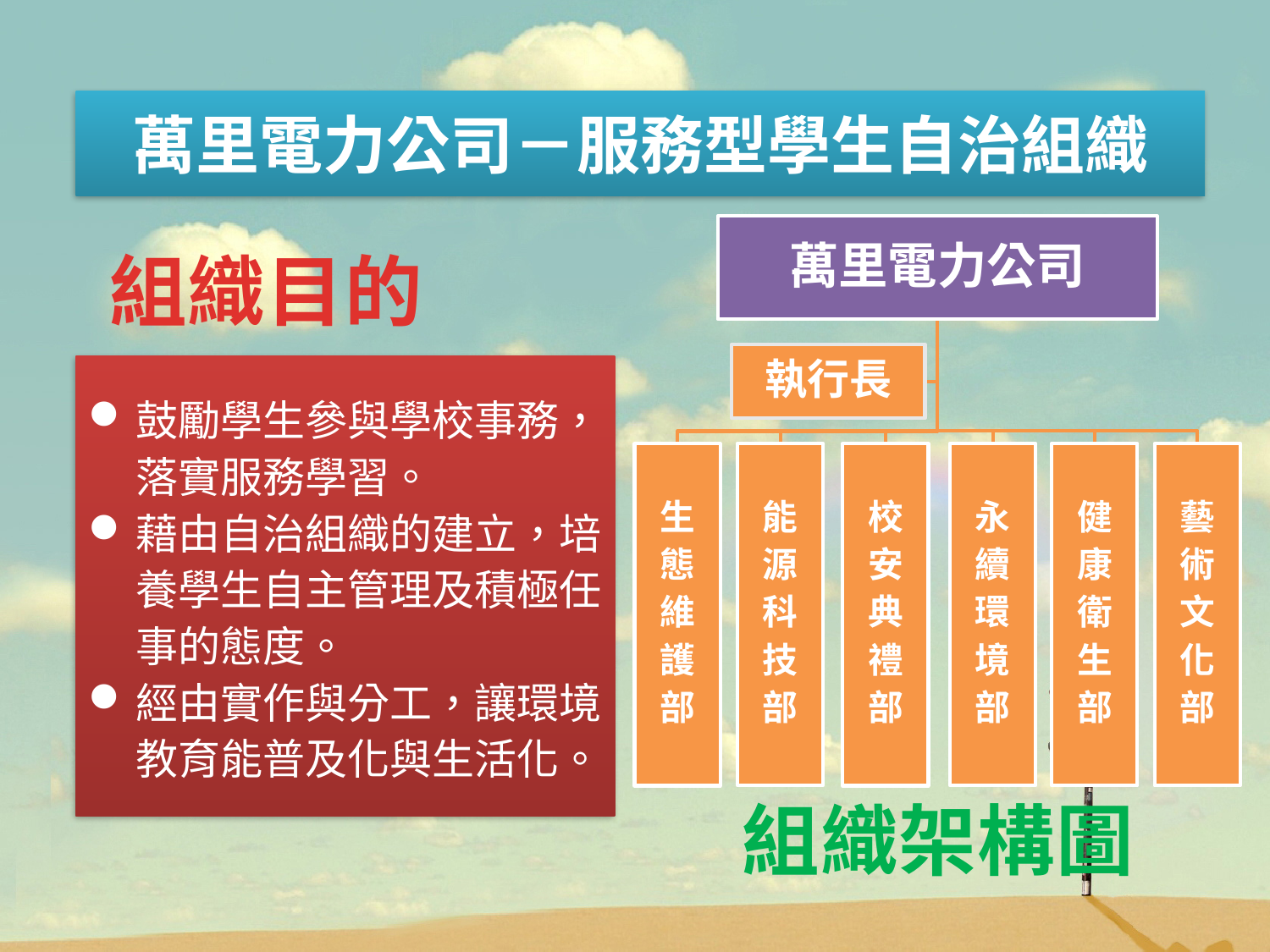

萬里電力公司－服務型學生自治組織
萬里電力公司
生
態
維
護
部
能
源
科
技
部
校
安
典
禮
部
永
續
環
境
部
健
康
衛
生
部
藝
術
文
化
部
執行長
組織目的
鼓勵學生參與學校事務，落實服務學習。
藉由自治組織的建立，培養學生自主管理及積極任事的態度。
經由實作與分工，讓環境教育能普及化與生活化。
組織架構圖